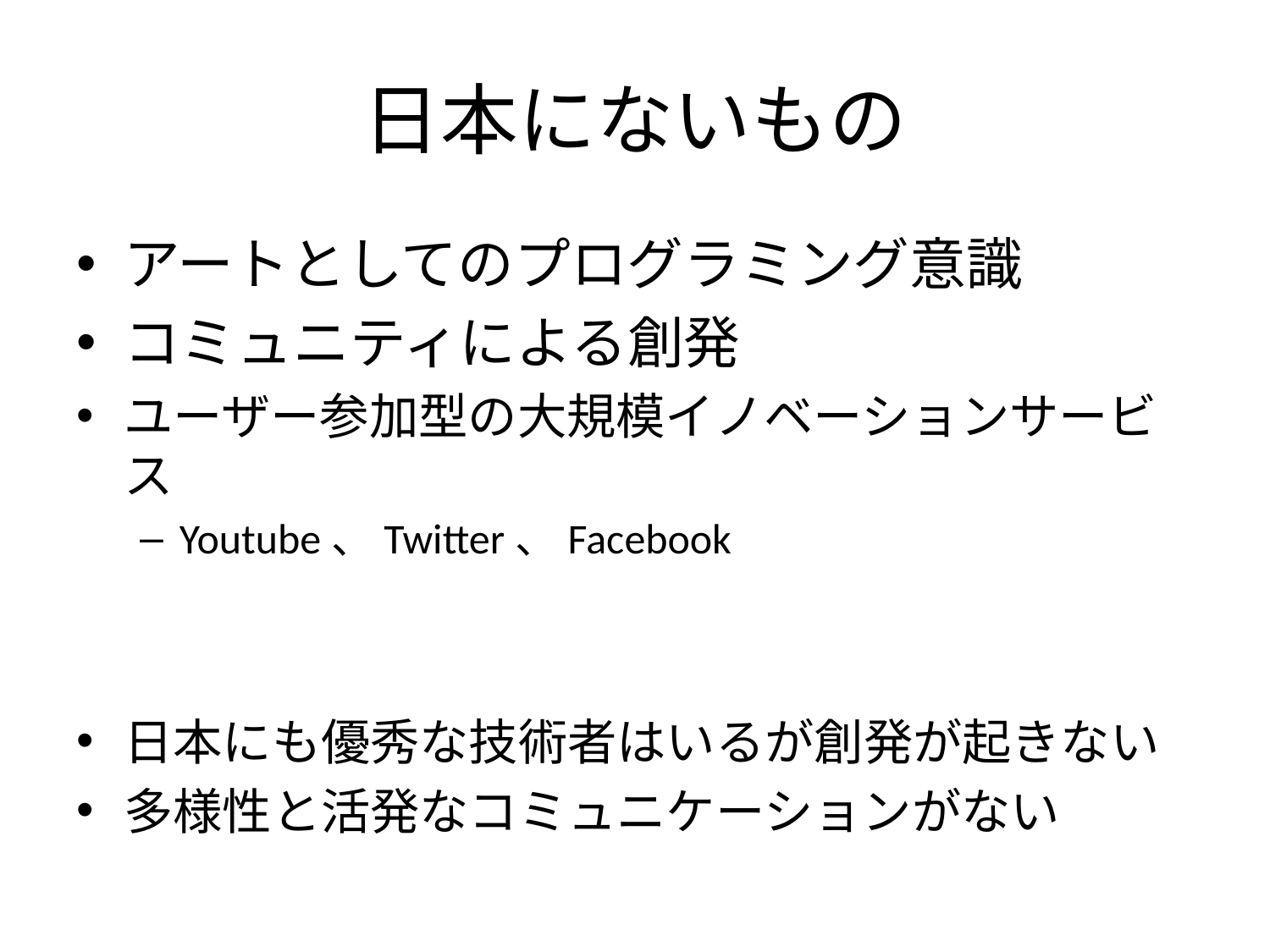

# 日本にないもの
アートとしてのプログラミング意識
コミュニティによる創発
ユーザー参加型の大規模イノベーションサービス
Youtube、Twitter、Facebook

日本にも優秀な技術者はいるが創発が起きない
多様性と活発なコミュニケーションがない